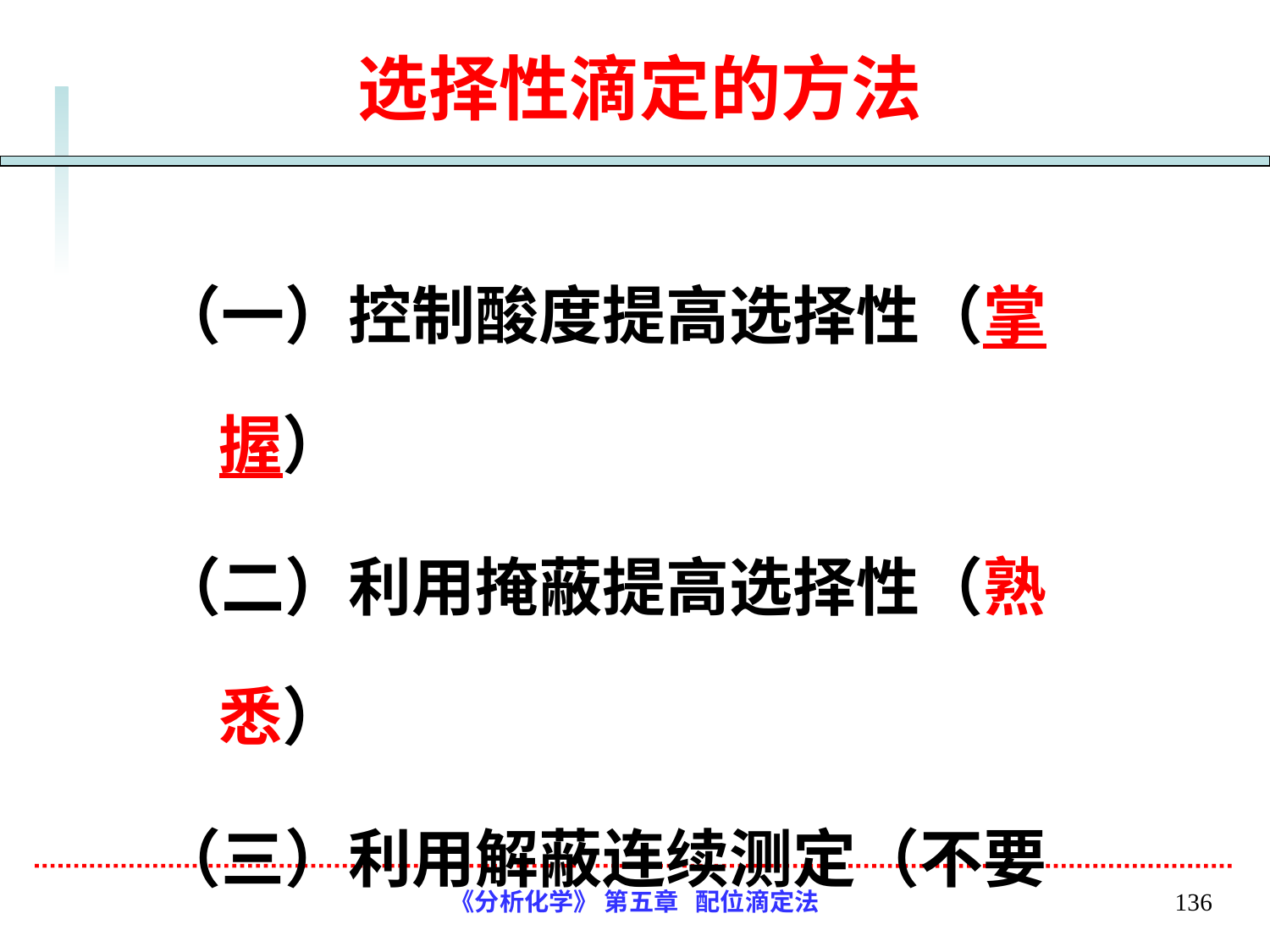

# 选择性滴定的方法
（一）控制酸度提高选择性（掌握）
（二）利用掩蔽提高选择性（熟悉）
（三）利用解蔽连续测定（不要求）
《分析化学》 第五章   配位滴定法
136